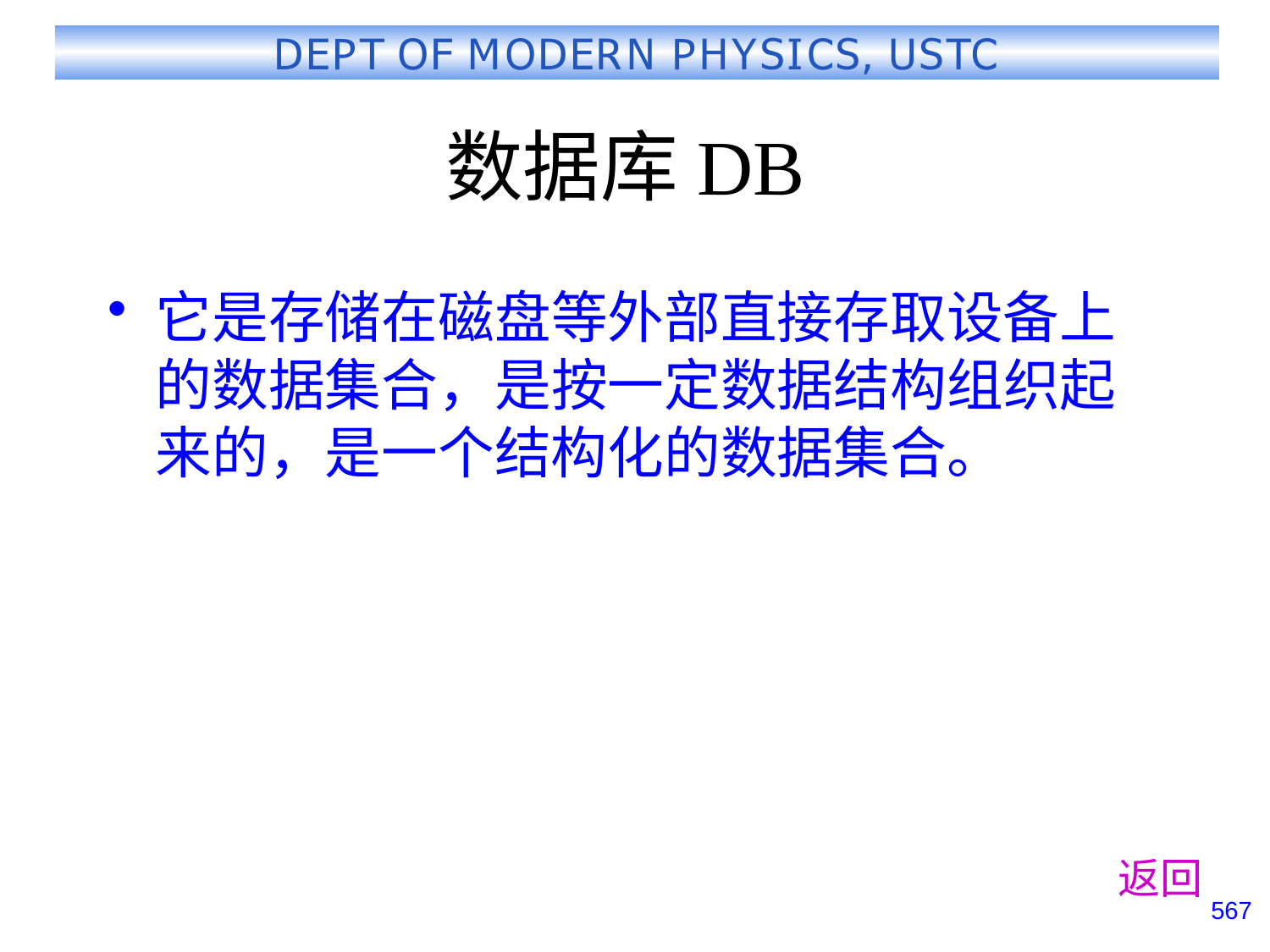

# 数据库DB
它是存储在磁盘等外部直接存取设备上的数据集合，是按一定数据结构组织起来的，是一个结构化的数据集合。
返回